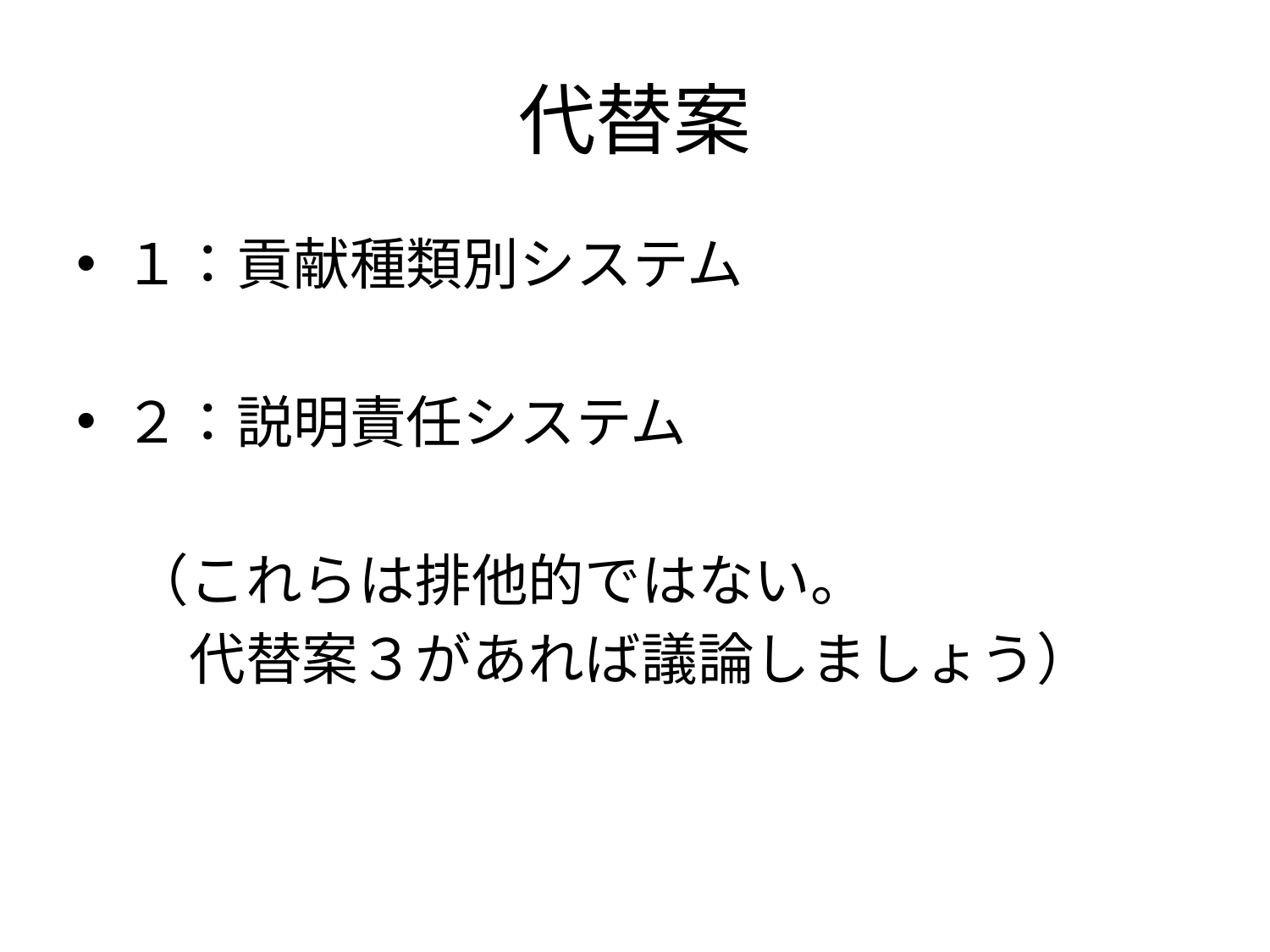

# 代替案
１：貢献種類別システム

２：説明責任システム

　（これらは排他的ではない。
　　代替案３があれば議論しましょう）